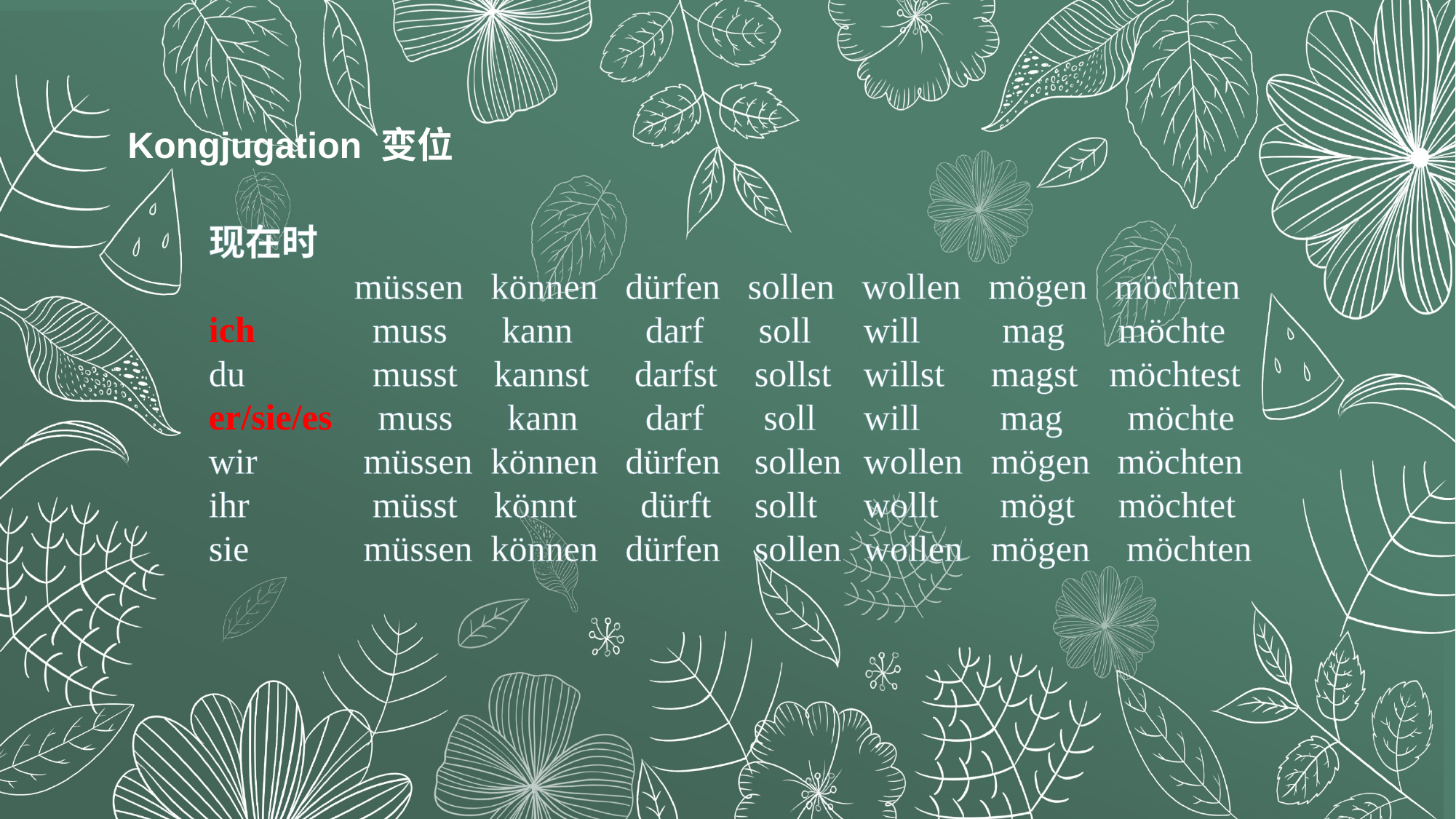

Kongjugation 变位

现在时
                müssen   können   dürfen   sollen   wollen   mögen   möchten
ich	      muss      kann	darf      soll	will         mag	    möchte
du	      musst    kannst     darfst	sollst	willst	  magst	   möchtest
er/sie/es     muss      kann	darf	 soll	will	   mag	     möchte
wir	     müssen  können   dürfen	sollen	wollen	  mögen   möchten
ihr	      müsst    könnt       dürft	sollt	wollt	   mögt	    möchtet
sie	     müssen  können   dürfen	sollen	wollen	  mögen    möchten